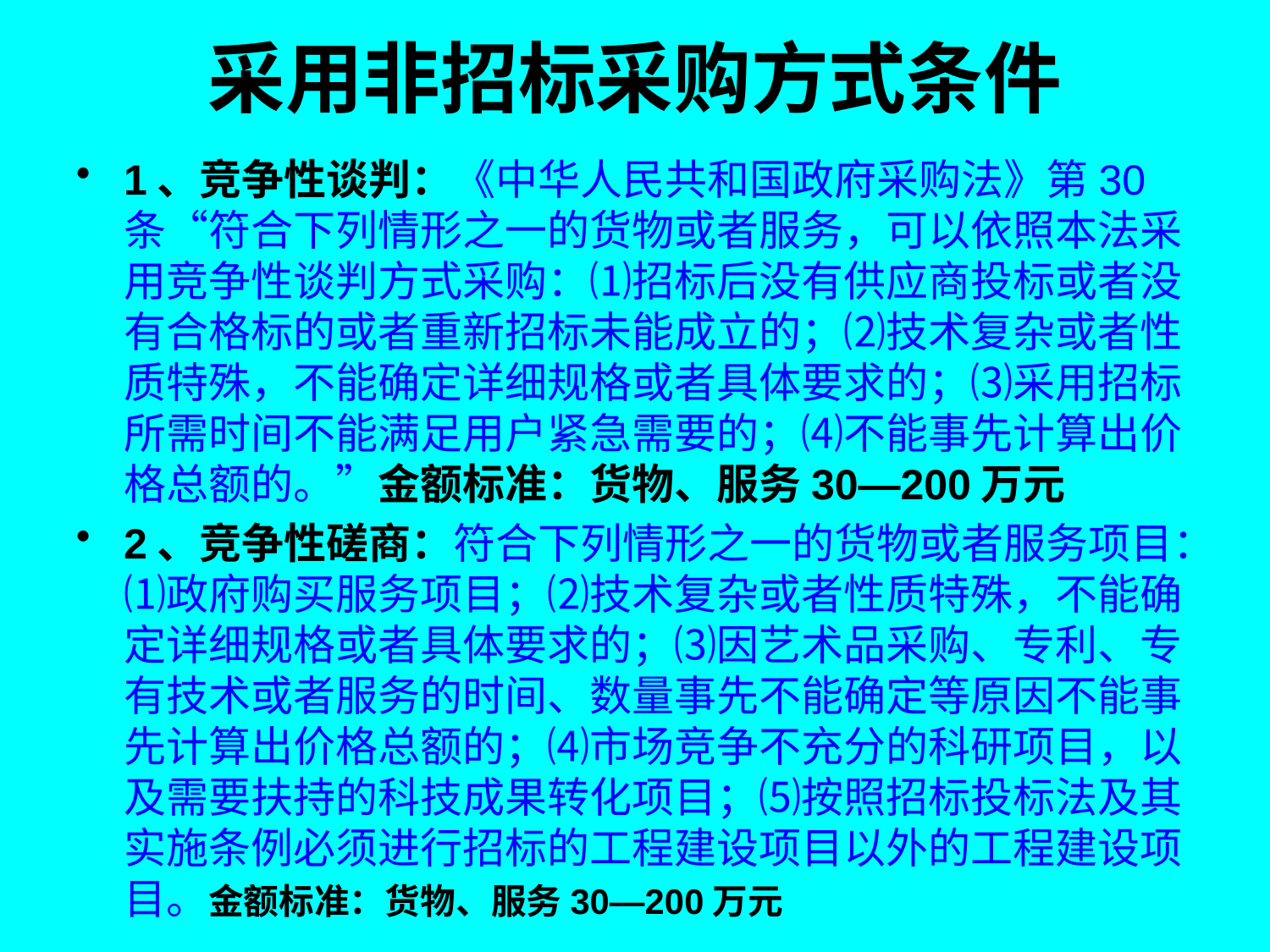

# 采用非招标采购方式条件
1、竞争性谈判：《中华人民共和国政府采购法》第30条“符合下列情形之一的货物或者服务，可以依照本法采用竞争性谈判方式采购：⑴招标后没有供应商投标或者没有合格标的或者重新招标未能成立的；⑵技术复杂或者性质特殊，不能确定详细规格或者具体要求的；⑶采用招标所需时间不能满足用户紧急需要的；⑷不能事先计算出价格总额的。”金额标准：货物、服务30—200万元
2、竞争性磋商：符合下列情形之一的货物或者服务项目：⑴政府购买服务项目；⑵技术复杂或者性质特殊，不能确定详细规格或者具体要求的；⑶因艺术品采购、专利、专有技术或者服务的时间、数量事先不能确定等原因不能事先计算出价格总额的；⑷市场竞争不充分的科研项目，以及需要扶持的科技成果转化项目；⑸按照招标投标法及其实施条例必须进行招标的工程建设项目以外的工程建设项目。金额标准：货物、服务30—200万元